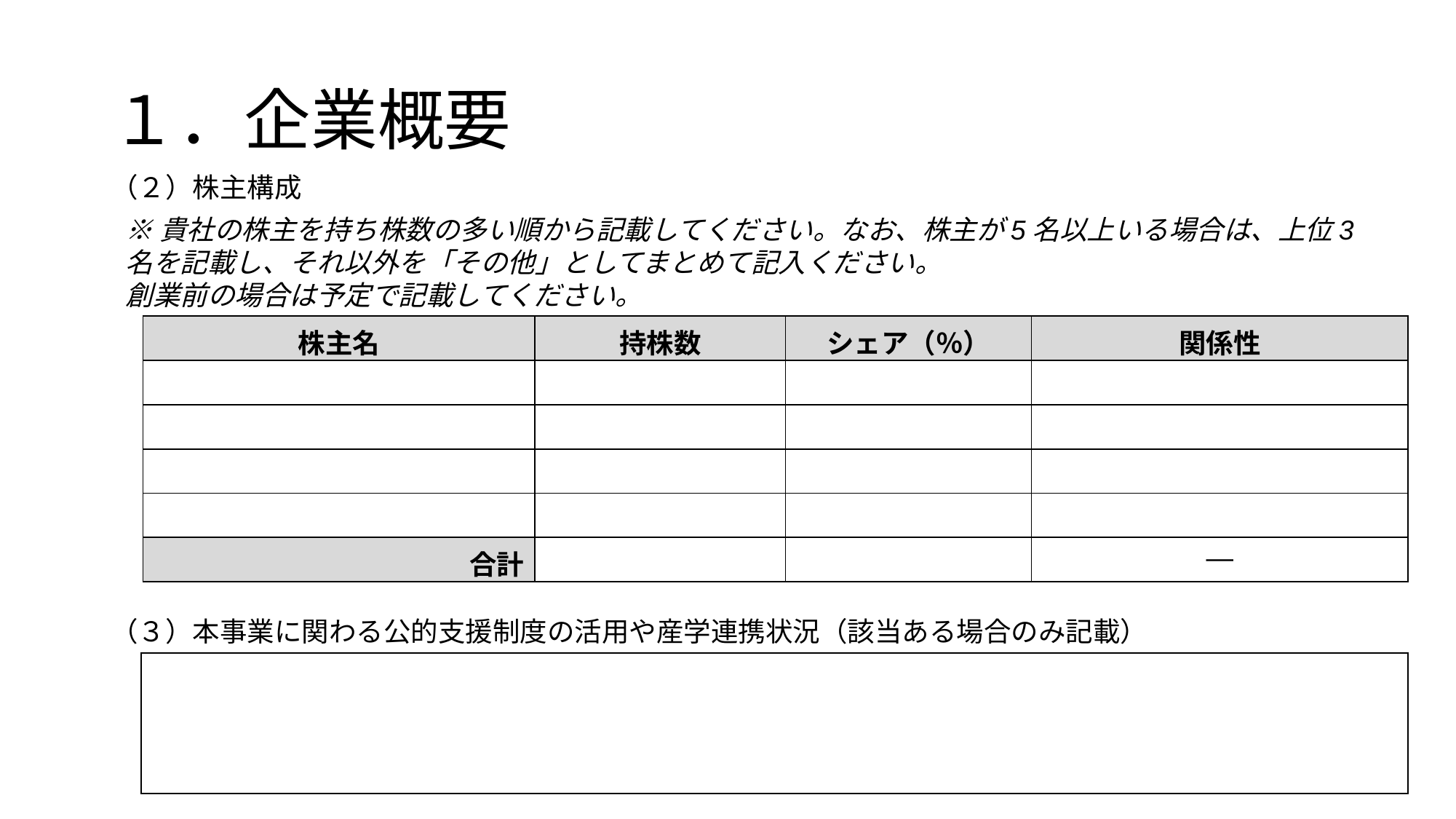

# １．企業概要
（２）株主構成
※貴社の株主を持ち株数の多い順から記載してください。なお、株主が5名以上いる場合は、上位3名を記載し、それ以外を「その他」としてまとめて記入ください。
創業前の場合は予定で記載してください。
| 株主名 | 持株数 | シェア（％） | 関係性 |
| --- | --- | --- | --- |
|  |  |  |  |
|  |  |  |  |
|  |  |  |  |
|  |  |  |  |
| 合計 |  |  | ― |
（３）本事業に関わる公的支援制度の活用や産学連携状況（該当ある場合のみ記載）